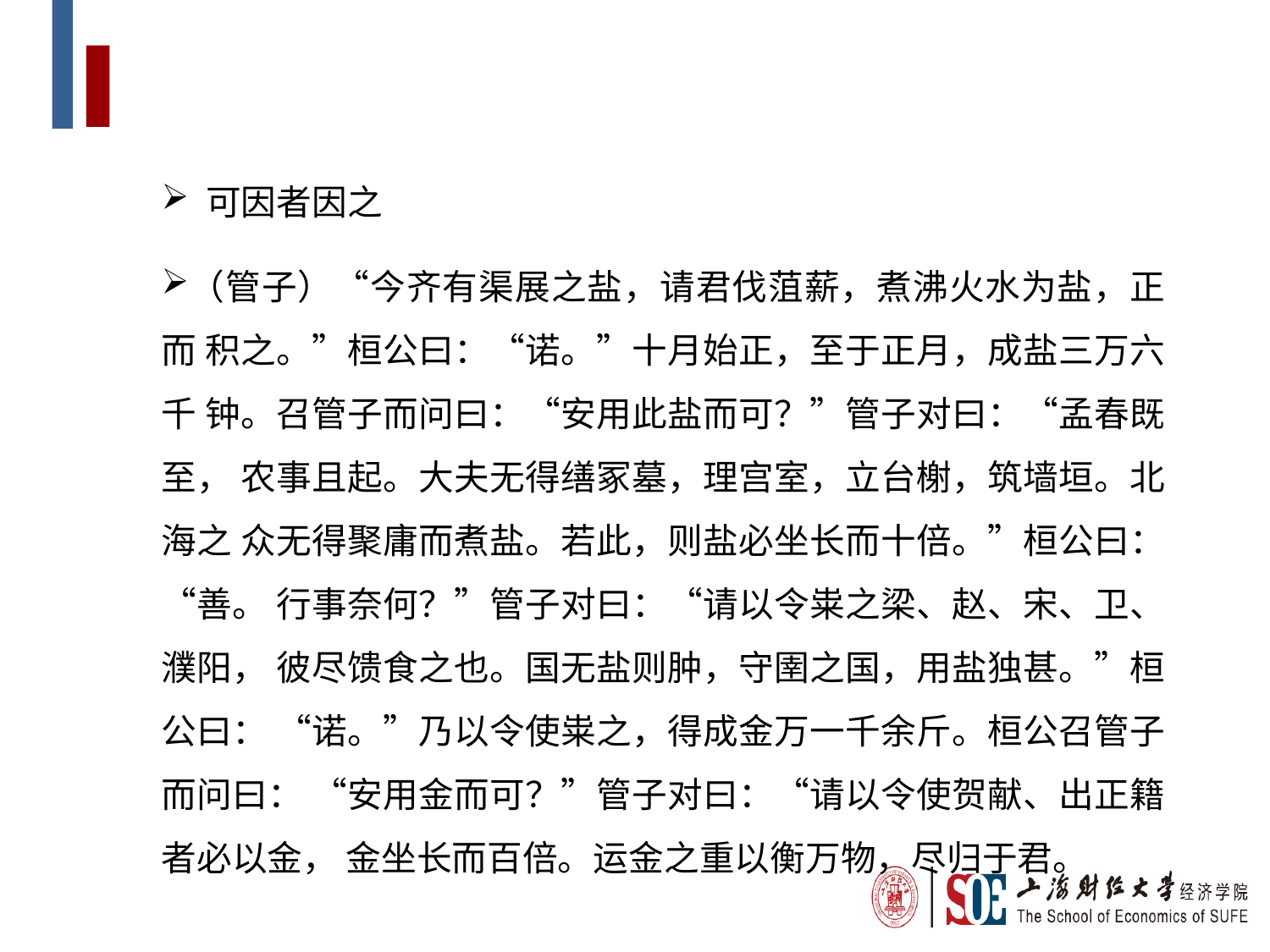

可因者因之
（管子）“今齐有渠展之盐，请君伐菹薪，煮沸火水为盐，正而 积之。”桓公曰：“诺。”十月始正，至于正月，成盐三万六千 钟。召管子而问曰：“安用此盐而可？”管子对曰：“孟春既至， 农事且起。大夫无得缮冢墓，理宫室，立台榭，筑墙垣。北海之 众无得聚庸而煮盐。若此，则盐必坐长而十倍。”桓公曰：“善。 行事奈何？”管子对曰：“请以令粜之梁、赵、宋、卫、濮阳， 彼尽馈食之也。国无盐则肿，守圉之国，用盐独甚。”桓公曰： “诺。”乃以令使粜之，得成金万一千余斤。桓公召管子而问曰： “安用金而可？”管子对曰：“请以令使贺献、出正籍者必以金， 金坐长而百倍。运金之重以衡万物，尽归于君。